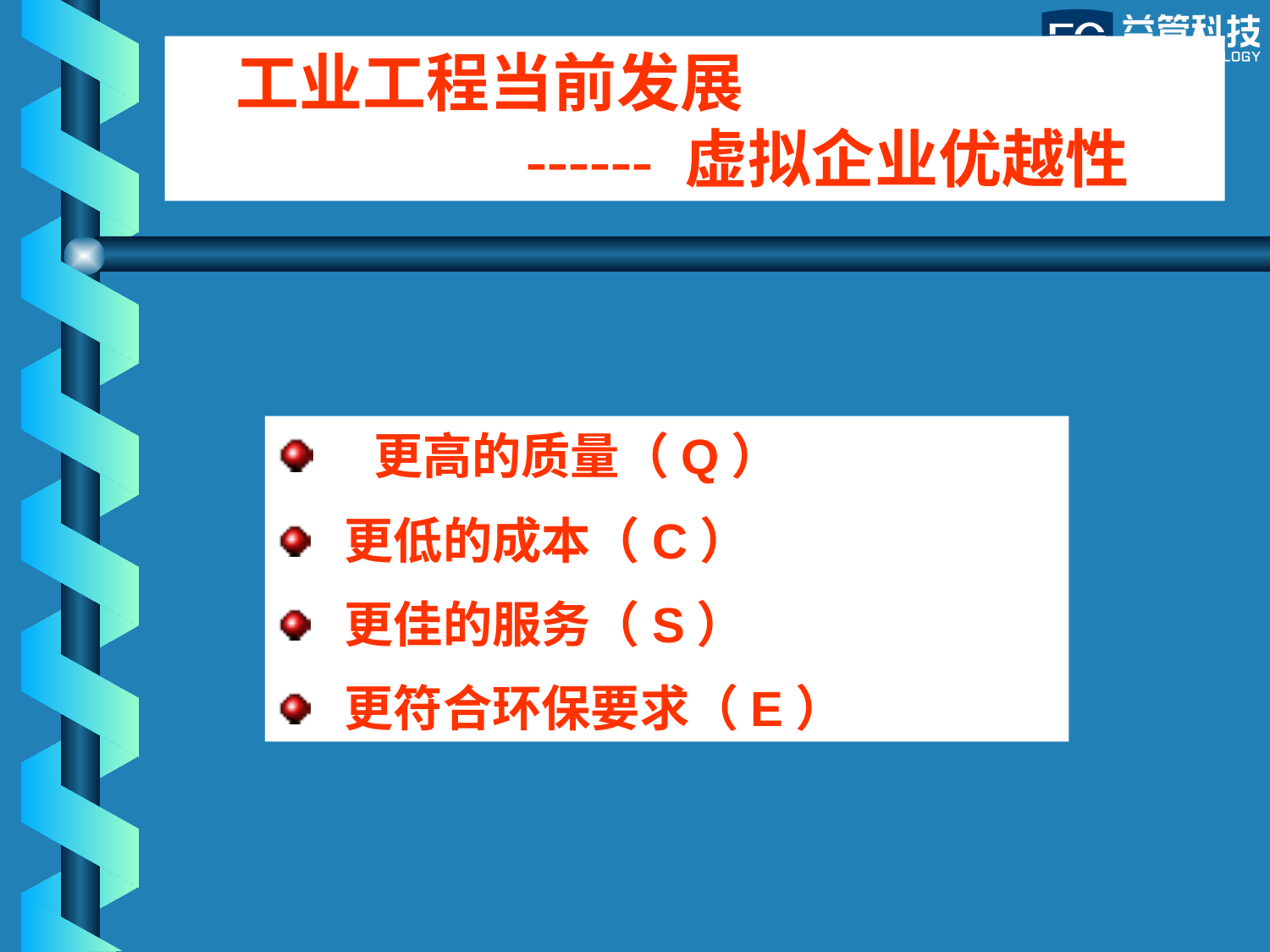

工业工程当前发展
                      ------ 虚拟企业优越性
    更高的质量（Q）
  更低的成本（C）
  更佳的服务（S）
  更符合环保要求（E）